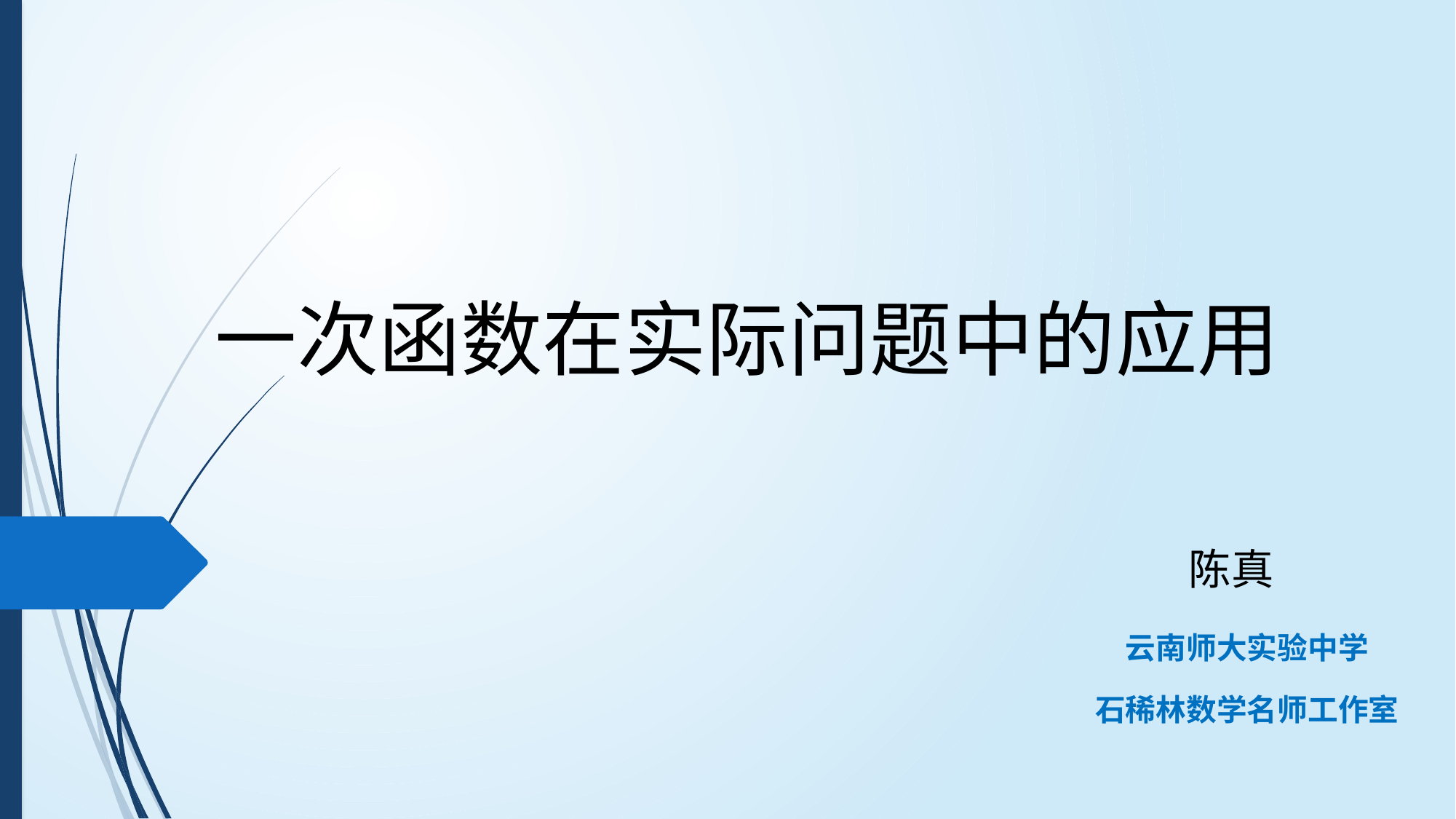

一次函数在实际问题中的应用
陈真
云南师大实验中学
石稀林数学名师工作室